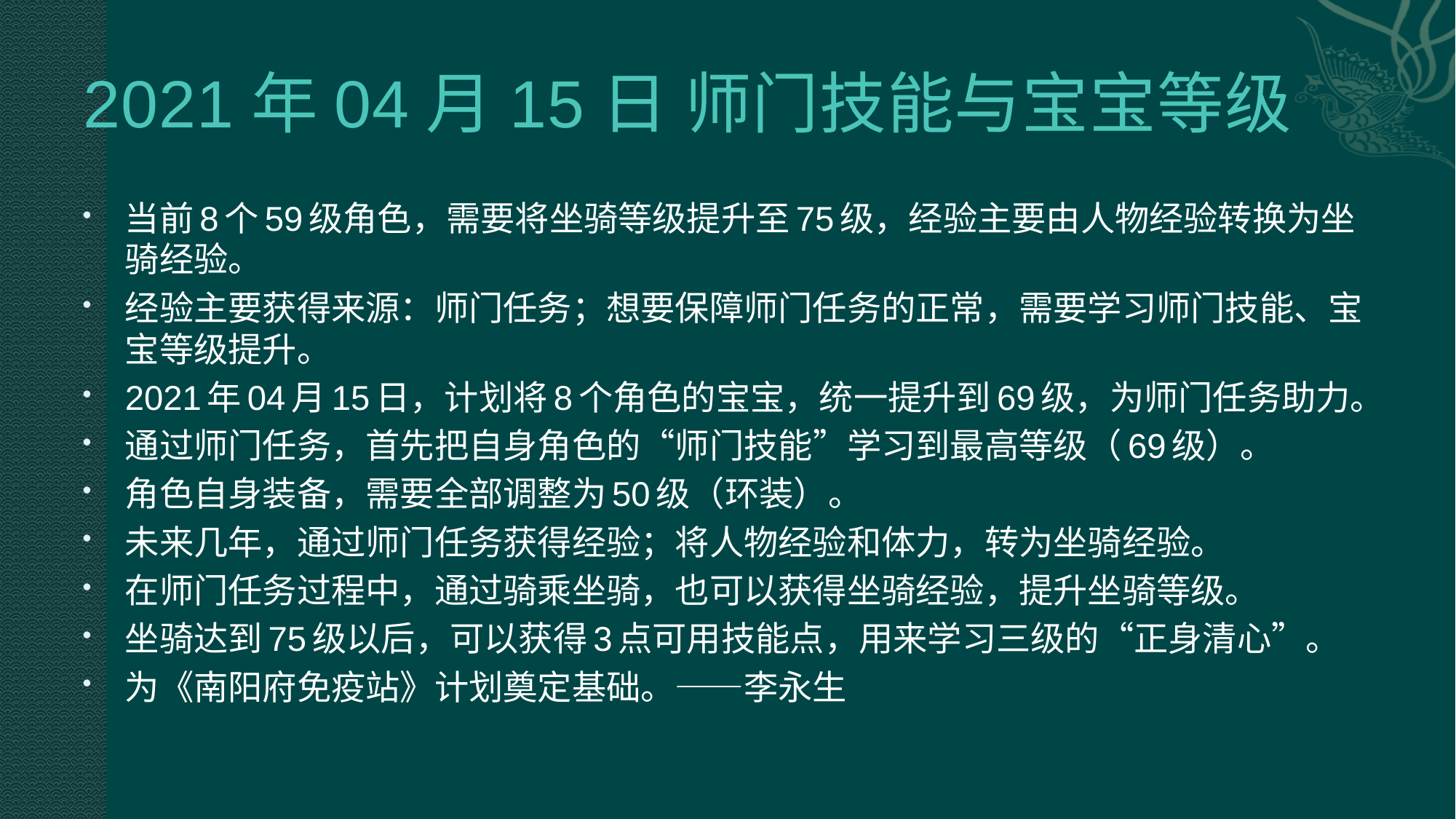

# 2021年04月15日 师门技能与宝宝等级
当前8个59级角色，需要将坐骑等级提升至75级，经验主要由人物经验转换为坐骑经验。
经验主要获得来源：师门任务；想要保障师门任务的正常，需要学习师门技能、宝宝等级提升。
2021年04月15日，计划将8个角色的宝宝，统一提升到69级，为师门任务助力。
通过师门任务，首先把自身角色的“师门技能”学习到最高等级（69级）。
角色自身装备，需要全部调整为50级（环装）。
未来几年，通过师门任务获得经验；将人物经验和体力，转为坐骑经验。
在师门任务过程中，通过骑乘坐骑，也可以获得坐骑经验，提升坐骑等级。
坐骑达到75级以后，可以获得3点可用技能点，用来学习三级的“正身清心”。
为《南阳府免疫站》计划奠定基础。——李永生